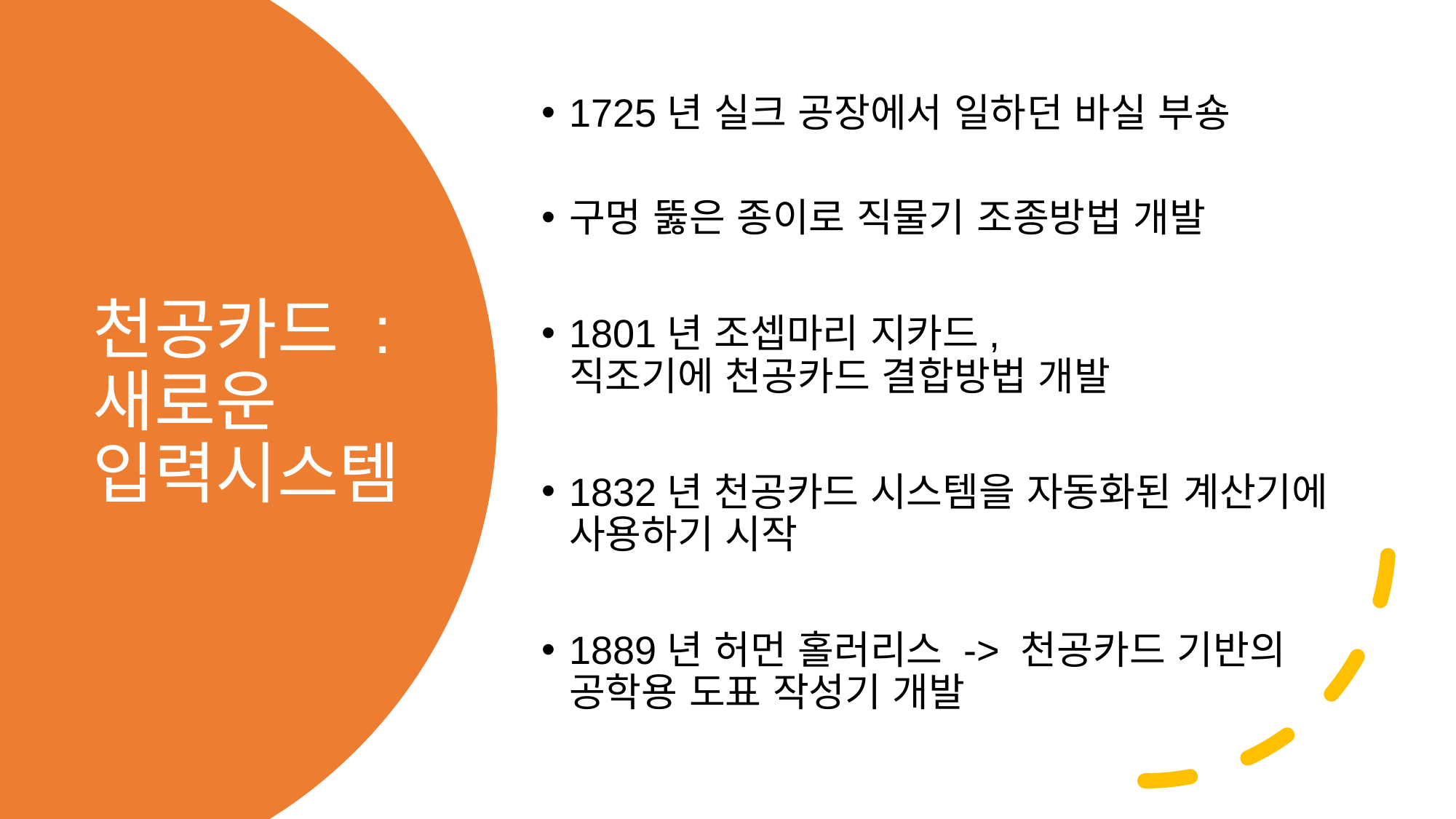

1725년 실크 공장에서 일하던 바실 부숑
구멍 뚫은 종이로 직물기 조종방법 개발

1801년 조셉마리 지카드,
직조기에 천공카드 결합방법 개발

1832년 천공카드 시스템을 자동화된 계산기에 사용하기 시작

1889년 허먼 홀러리스 -> 천공카드 기반의 공학용 도표 작성기 개발
# 천공카드 : 새로운 입력시스템